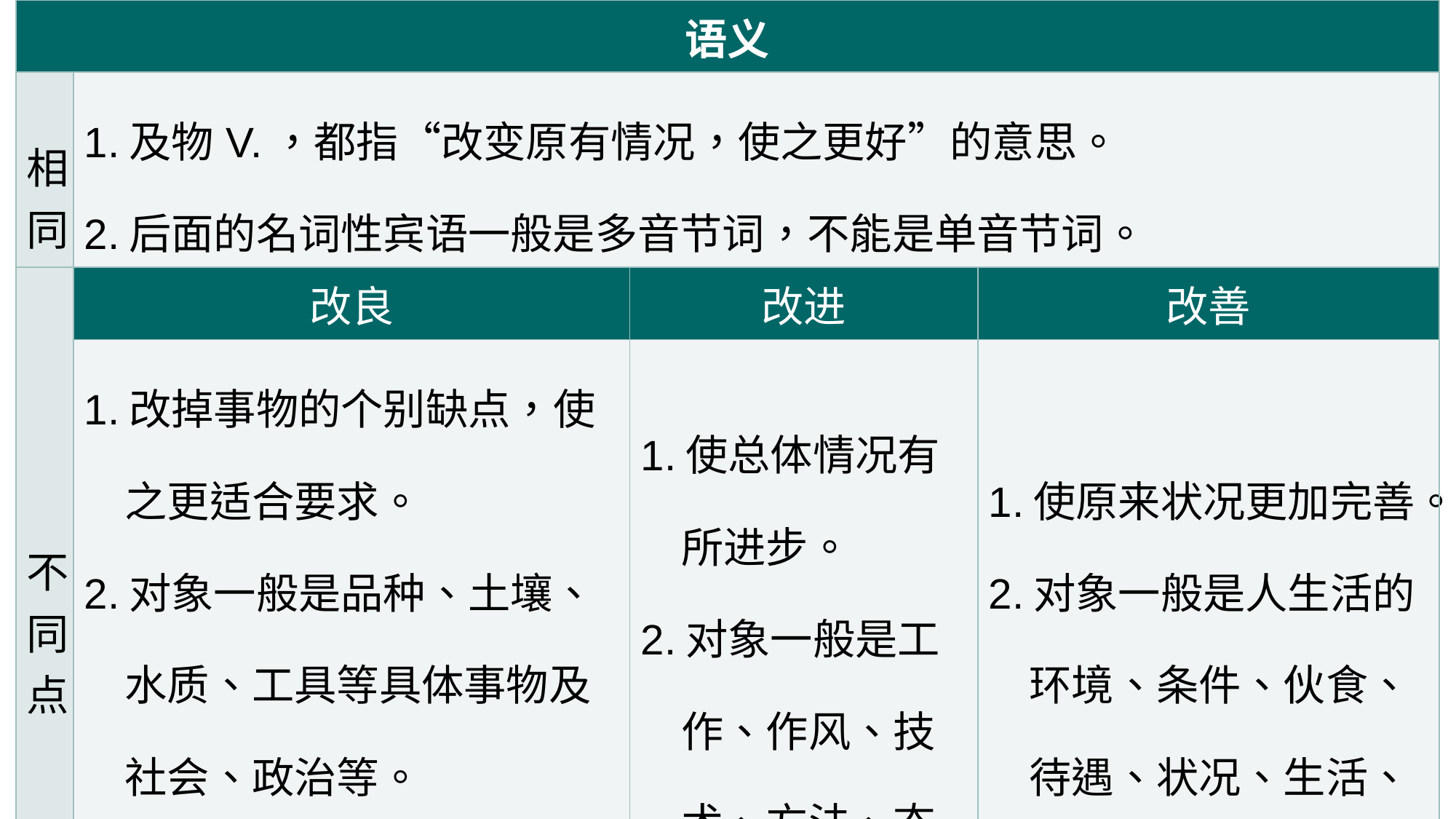

| 语义 |  |  |  |
| --- | --- | --- | --- |
| 相同 | 1.及物V.，都指“改变原有情况，使之更好”的意思。 2.后面的名词性宾语一般是多音节词，不能是单音节词。 |  |  |
| 不同点 | 改良 | 改进 | 改善 |
|  | 1.改掉事物的个别缺点，使 之更适合要求。 2.对象一般是品种、土壤、 水质、工具等具体事物及 社会、政治等。 3.可以组成“改良派、改良 主义、改良型”等词语。 | 1.使总体情况有 所进步。 2.对象一般是工 作、作风、技 术、方法、态 度。 | 1.使原来状况更加完善。 2.对象一般是人生活的 环境、条件、伙食、 待遇、状况、生活、 关系等抽象事物。 |